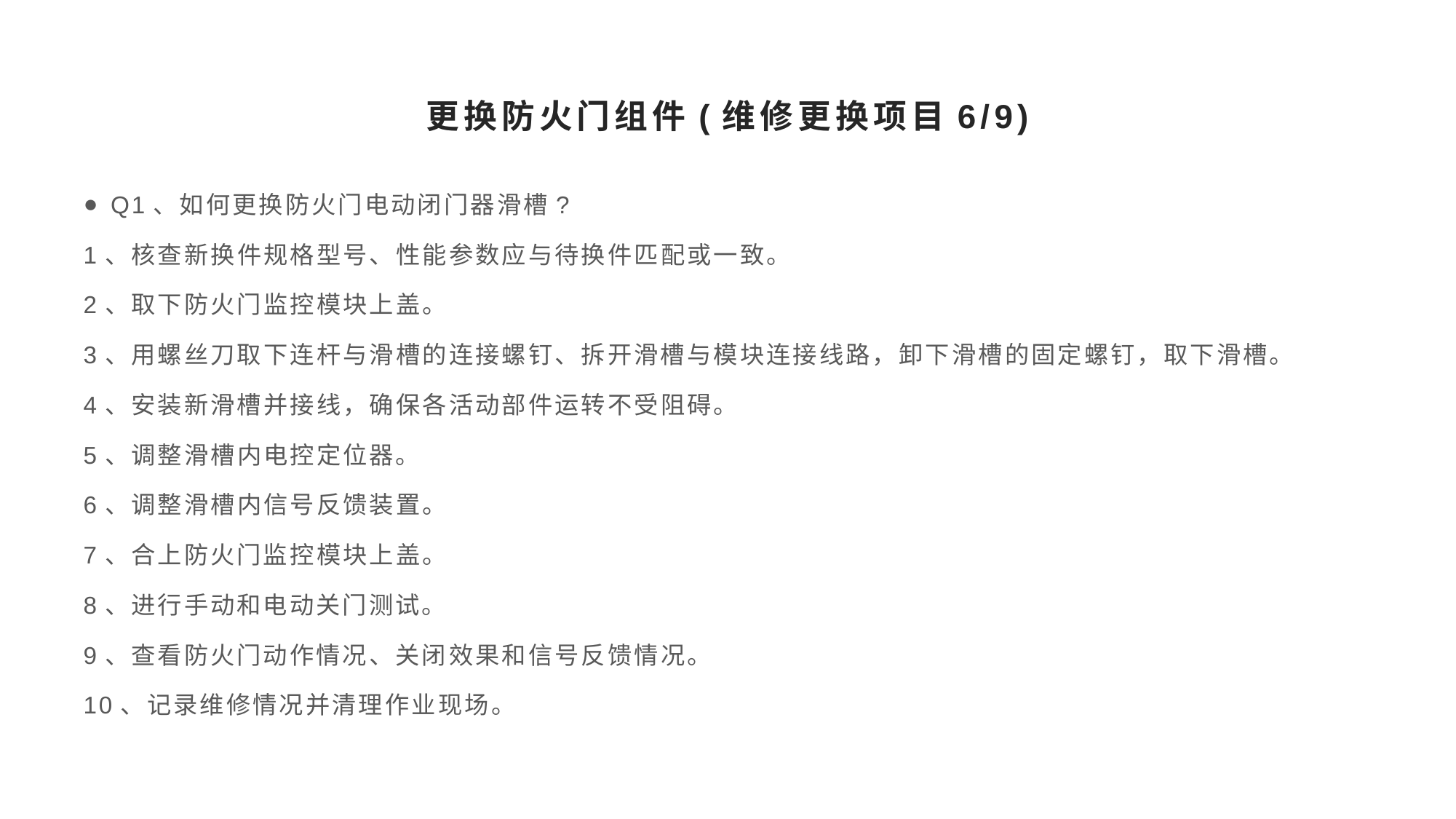

# 更换防火门组件(维修更换项目6/9)
Q1、如何更换防火门电动闭门器滑槽?
1、核查新换件规格型号、性能参数应与待换件匹配或一致。
2、取下防火门监控模块上盖。
3、用螺丝刀取下连杆与滑槽的连接螺钉、拆开滑槽与模块连接线路，卸下滑槽的固定螺钉，取下滑槽。
4、安装新滑槽并接线，确保各活动部件运转不受阻碍。
5、调整滑槽内电控定位器。
6、调整滑槽内信号反馈装置。
7、合上防火门监控模块上盖。
8、进行手动和电动关门测试。
9、查看防火门动作情况、关闭效果和信号反馈情况。
10、记录维修情况并清理作业现场。
22